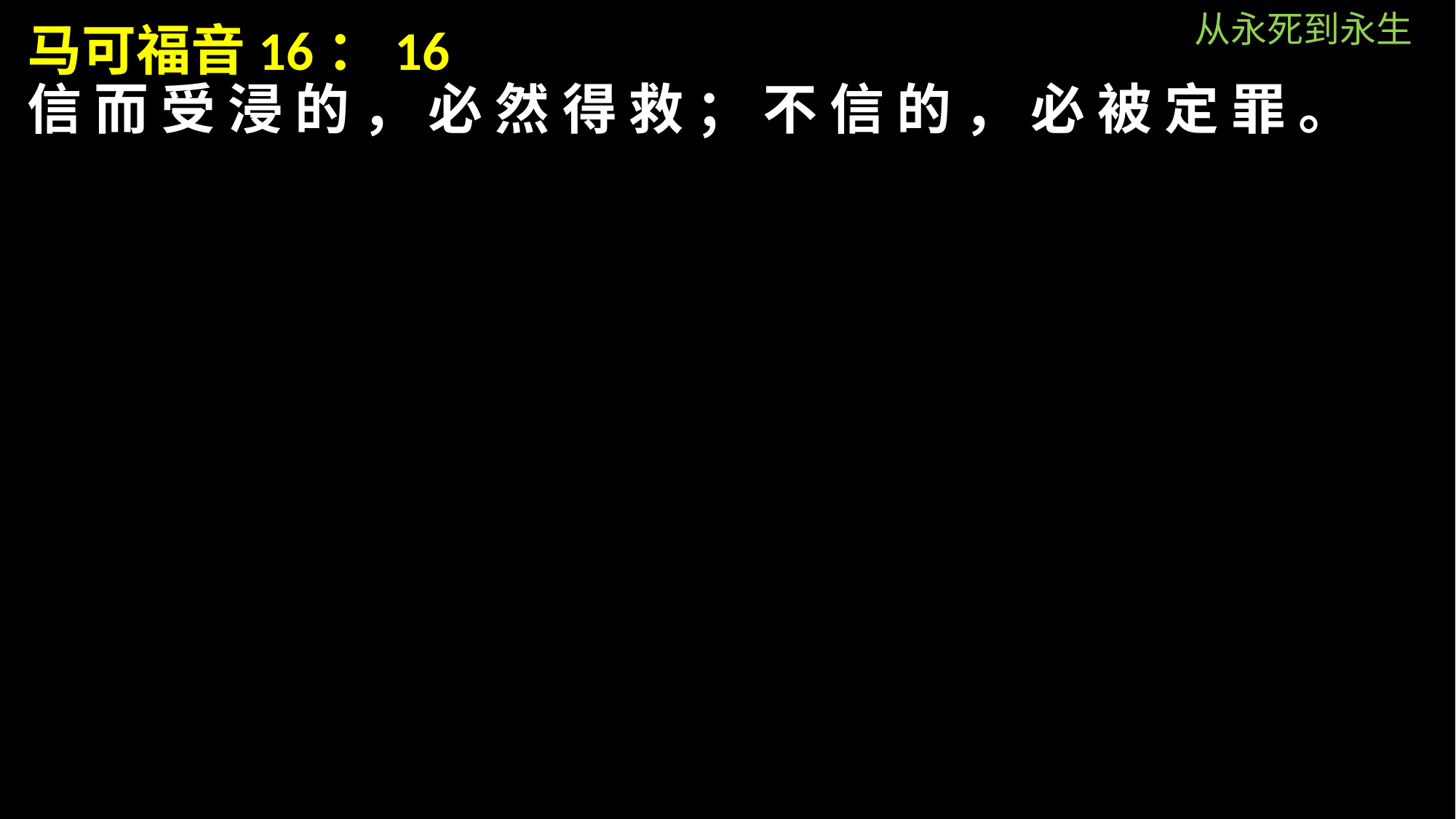

从永死到永生
马可福音16：16
信 而 受 浸 的 ， 必 然 得 救 ； 不 信 的 ， 必 被 定 罪 。